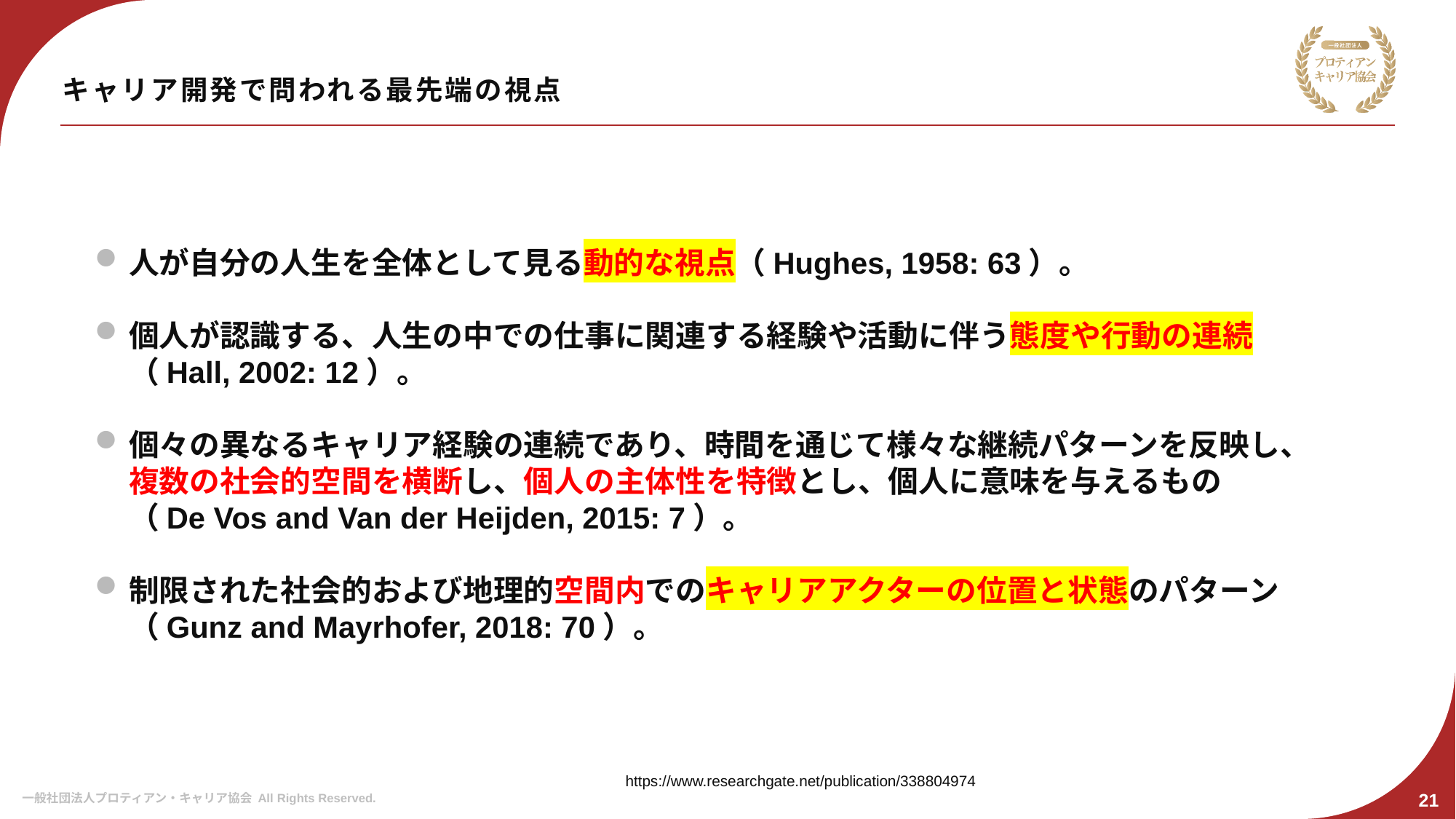

# キャリア開発で問われる最先端の視点
人が自分の人生を全体として見る動的な視点（Hughes, 1958: 63）。

個人が認識する、人生の中での仕事に関連する経験や活動に伴う態度や行動の連続（Hall, 2002: 12）。

個々の異なるキャリア経験の連続であり、時間を通じて様々な継続パターンを反映し、複数の社会的空間を横断し、個人の主体性を特徴とし、個人に意味を与えるもの（De Vos and Van der Heijden, 2015: 7）。

制限された社会的および地理的空間内でのキャリアアクターの位置と状態のパターン（Gunz and Mayrhofer, 2018: 70）。
https://www.researchgate.net/publication/338804974
21